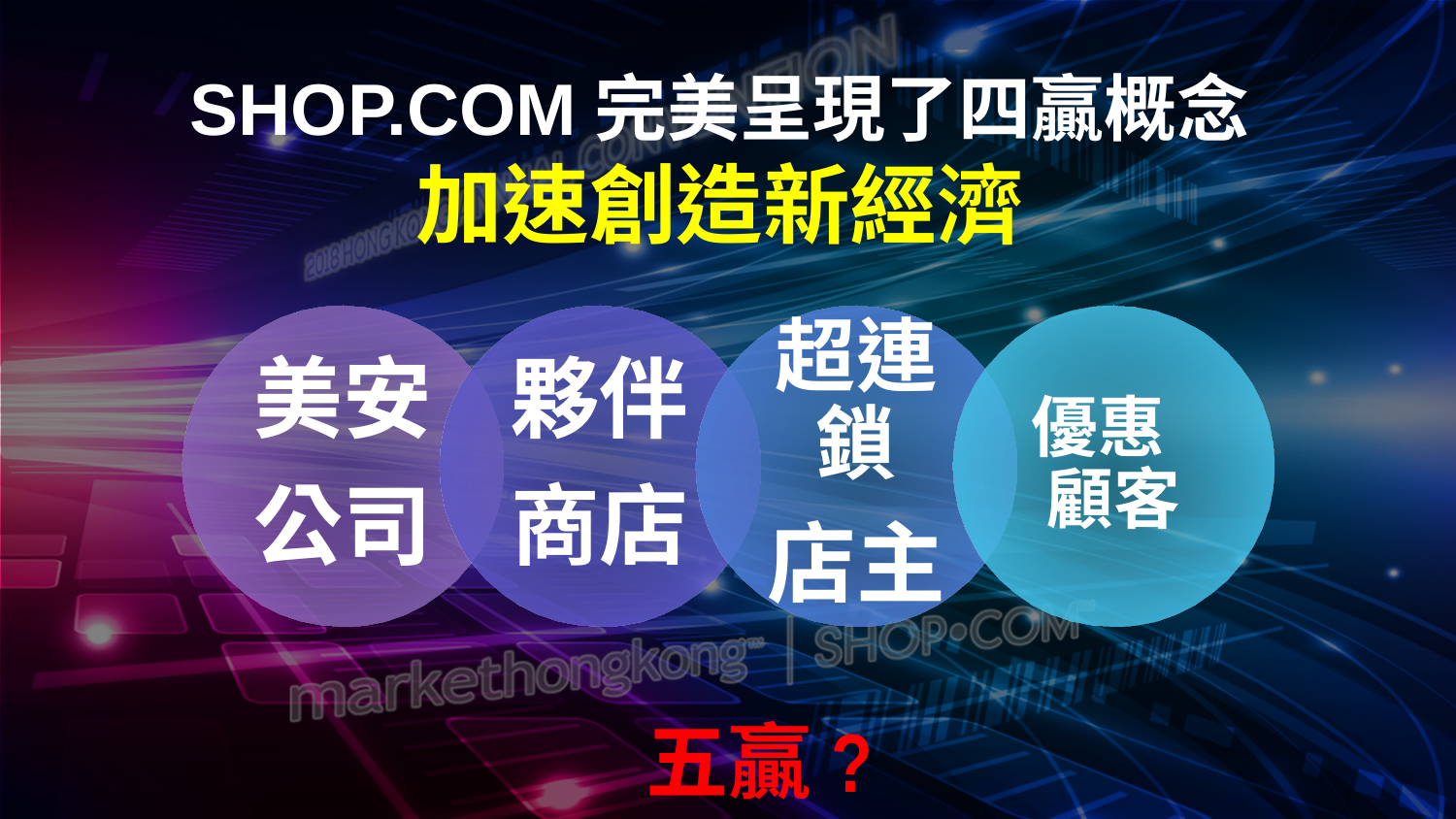

SHOP.COM完美呈現了四贏概念
加速創造新經濟
美安
公司
夥伴
商店
超連鎖
店主
優惠   顧客
      五贏?